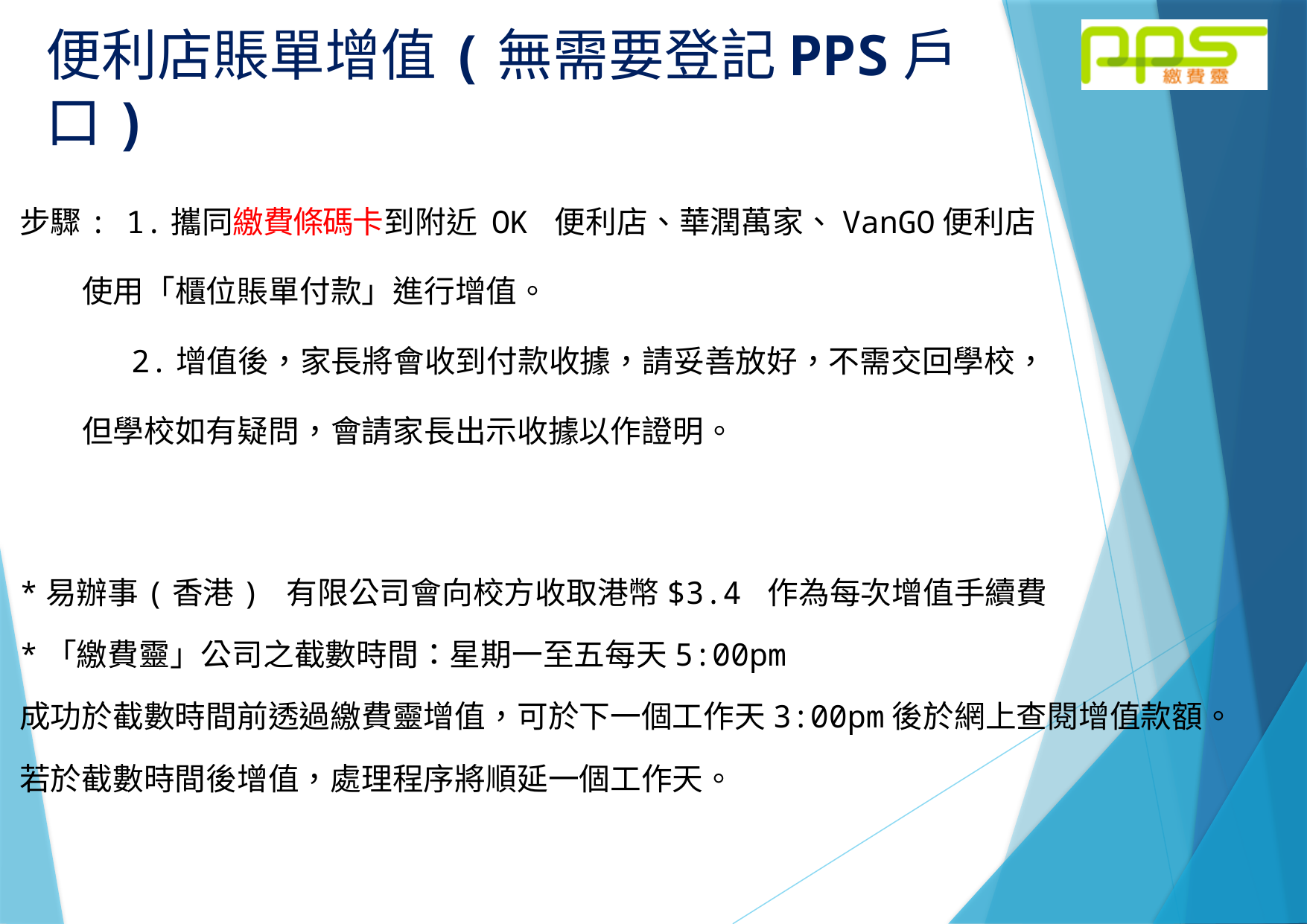

便利店賬單增值(無需要登記PPS戶口)

步驟: 1.攜同繳費條碼卡到附近 OK 便利店、華潤萬家、VanGO便利店
        使用「櫃位賬單付款」進行增值。
      2.增值後，家長將會收到付款收據，請妥善放好，不需交回學校，
        但學校如有疑問，會請家長出示收據以作證明。

*易辦事(香港) 有限公司會向校方收取港幣$3.4 作為每次增值手續費
*「繳費靈」公司之截數時間：星期一至五每天5:00pm
成功於截數時間前透過繳費靈增值，可於下一個工作天3:00pm後於網上查閱增值款額。
若於截數時間後增值，處理程序將順延一個工作天。